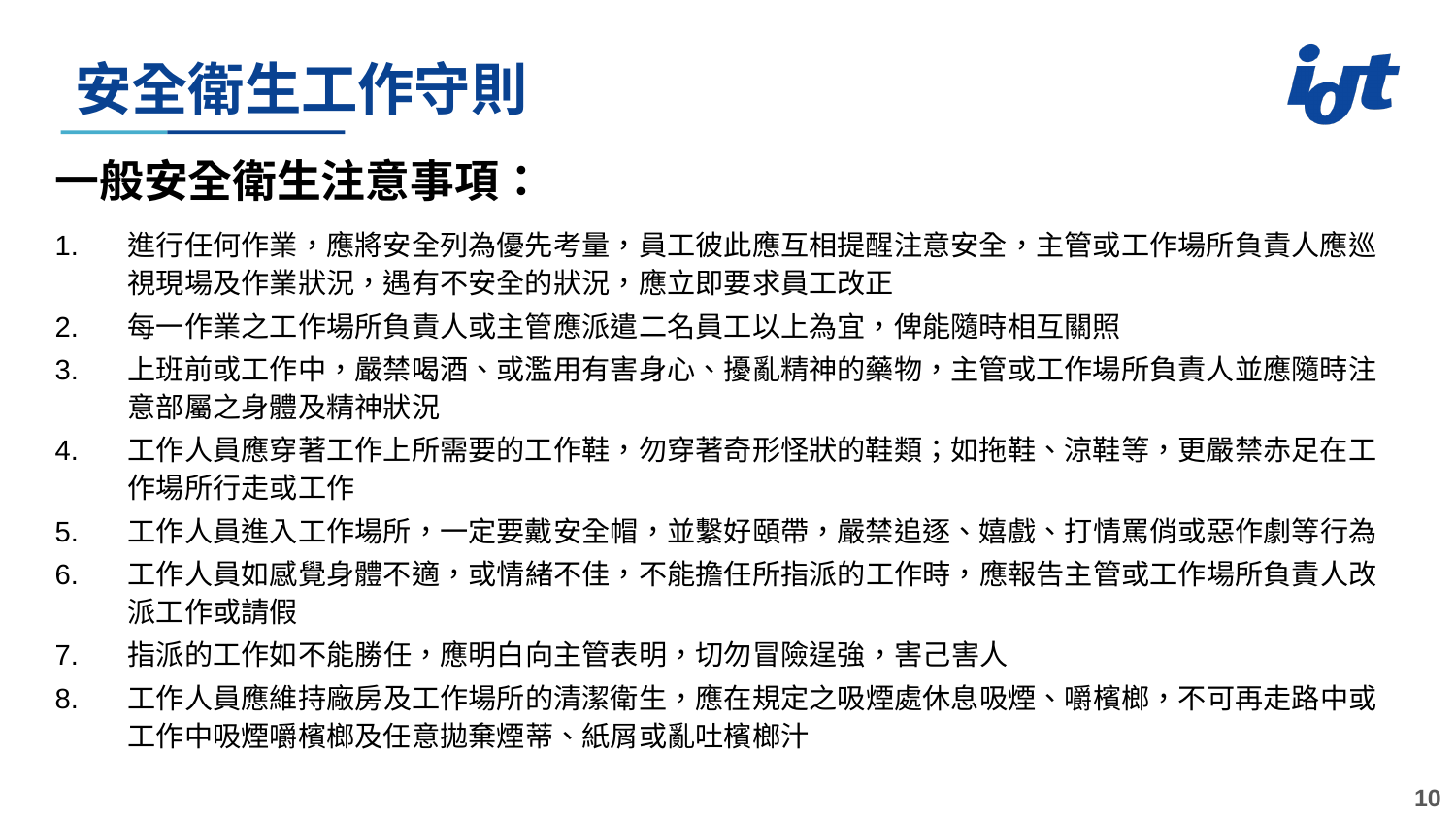

# 安全衛生工作守則
一般安全衛生注意事項：
進行任何作業，應將安全列為優先考量，員工彼此應互相提醒注意安全，主管或工作場所負責人應巡視現場及作業狀況，遇有不安全的狀況，應立即要求員工改正
每一作業之工作場所負責人或主管應派遣二名員工以上為宜，俾能隨時相互關照
上班前或工作中，嚴禁喝酒、或濫用有害身心、擾亂精神的藥物，主管或工作場所負責人並應隨時注意部屬之身體及精神狀況
工作人員應穿著工作上所需要的工作鞋，勿穿著奇形怪狀的鞋類；如拖鞋、涼鞋等，更嚴禁赤足在工作場所行走或工作
工作人員進入工作場所，一定要戴安全帽，並繫好頤帶，嚴禁追逐、嬉戲、打情罵俏或惡作劇等行為
工作人員如感覺身體不適，或情緒不佳，不能擔任所指派的工作時，應報告主管或工作場所負責人改派工作或請假
指派的工作如不能勝任，應明白向主管表明，切勿冒險逞強，害己害人
工作人員應維持廠房及工作場所的清潔衛生，應在規定之吸煙處休息吸煙、嚼檳榔，不可再走路中或工作中吸煙嚼檳榔及任意拋棄煙蒂、紙屑或亂吐檳榔汁
10